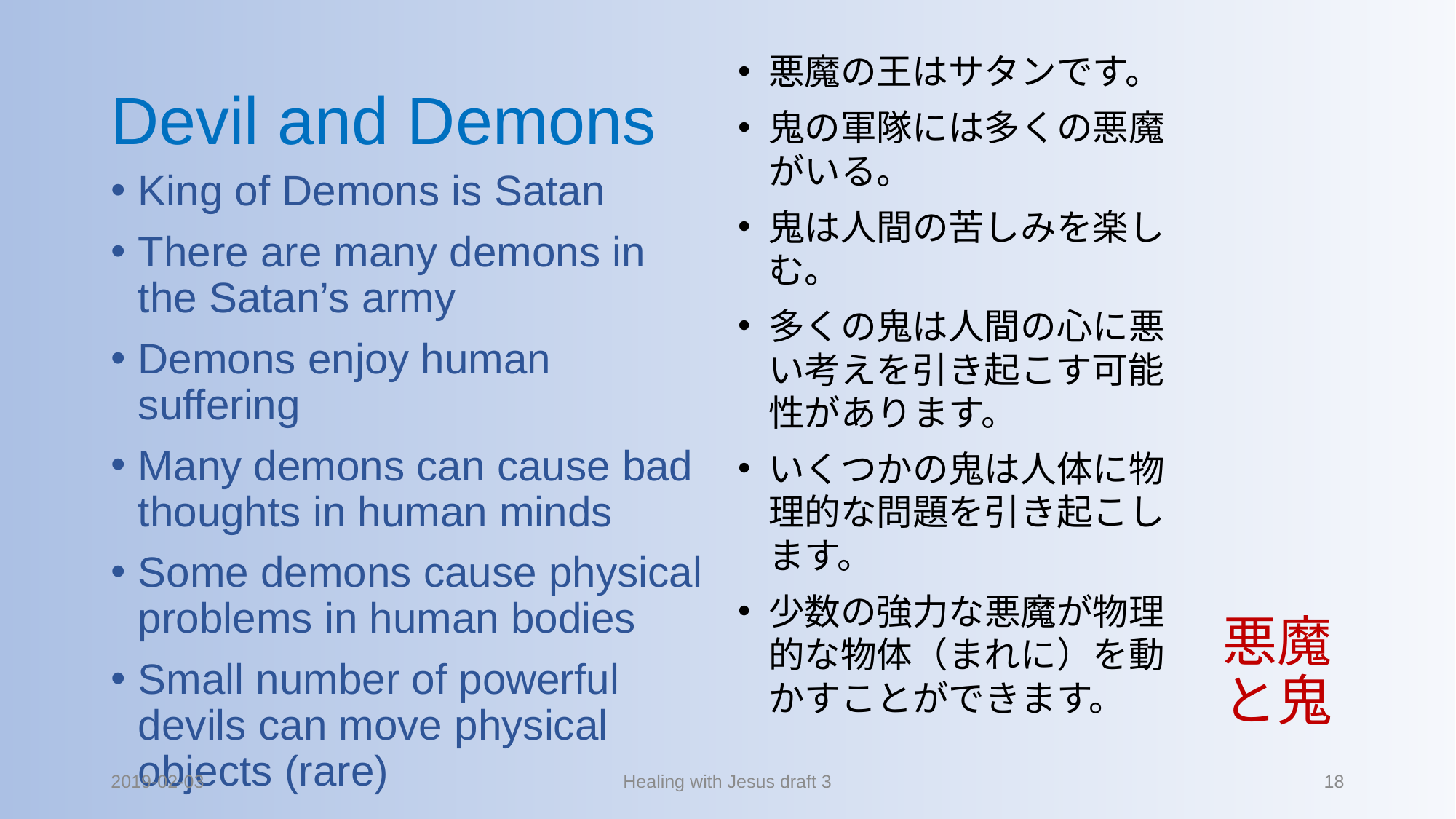

# Devil and Demons
悪魔の王はサタンです。
鬼の軍隊には多くの悪魔がいる。
鬼は人間の苦しみを楽しむ。
多くの鬼は人間の心に悪い考えを引き起こす可能性があります。
いくつかの鬼は人体に物理的な問題を引き起こします。
少数の強力な悪魔が物理的な物体（まれに）を動かすことができます。
悪魔と鬼
King of Demons is Satan
There are many demons in the Satan’s army
Demons enjoy human suffering
Many demons can cause bad thoughts in human minds
Some demons cause physical problems in human bodies
Small number of powerful devils can move physical objects (rare)
2019-02-03
Healing with Jesus draft 3
18